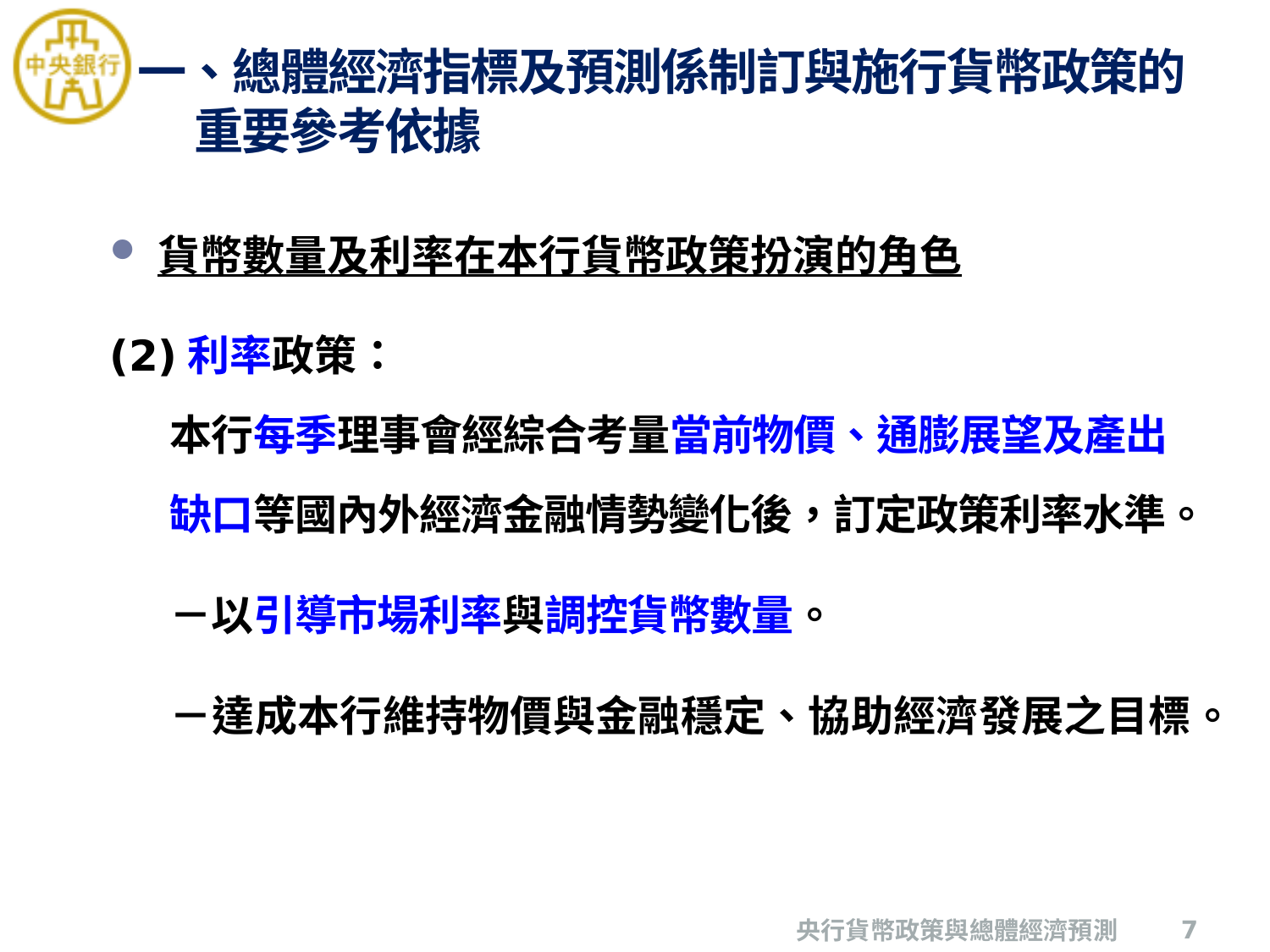

# 一、總體經濟指標及預測係制訂與施行貨幣政策的 重要參考依據
貨幣數量及利率在本行貨幣政策扮演的角色
(2)利率政策：
本行每季理事會經綜合考量當前物價、通膨展望及產出缺口等國內外經濟金融情勢變化後，訂定政策利率水準。
－以引導市場利率與調控貨幣數量。
－達成本行維持物價與金融穩定、協助經濟發展之目標。

7
央行貨幣政策與總體經濟預測